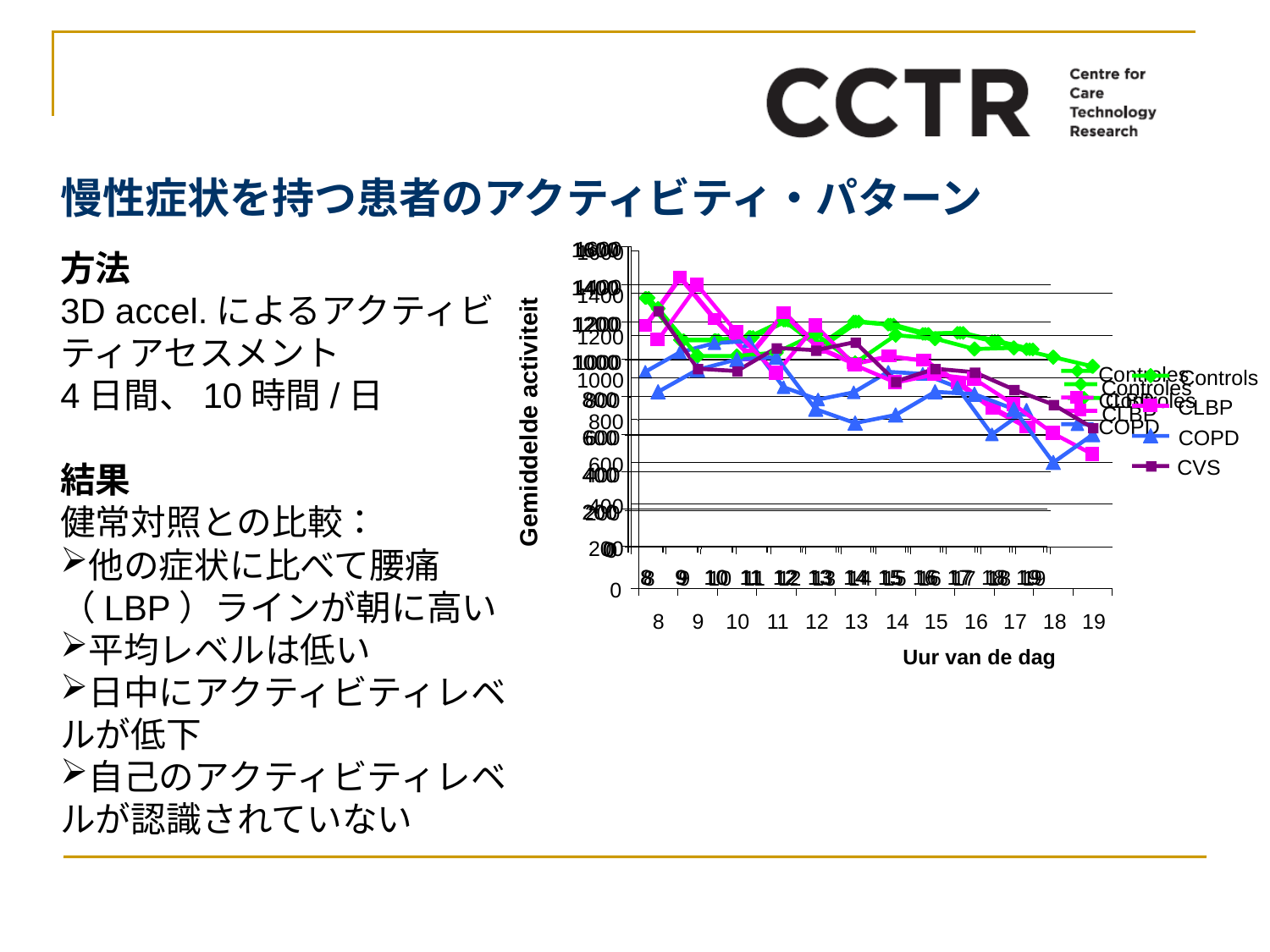

慢性症状を持つ患者のアクティビティ・パターン

1600

1400

1200

1000

Controles

800

CLBP

COPD

600

400

200

0

8
9
10
11
12
13
14
15
16
17
18
19

1600

1400

1200

Controls

1000

CLBP

800

COPD

600
CVS

400

200

0

8
9
10
11
12
13
14
15
16
17
18
19

1600

1400

1200

1000

Controles

800

CLBP

600

400

200

0

8
9
10
11
12
13
14
15
16
17
18
19
1600

1400

1200

1000

800
Controles

600

400

200

0

19
8
9
10
11
12
13
14
15
16
17
18
方法
3D accel.によるアクティビティアセスメント
4日間、10時間/日

結果
健常対照との比較：
他の症状に比べて腰痛（LBP）ラインが朝に高い
平均レベルは低い
日中にアクティビティレベルが低下
自己のアクティビティレベルが認識されていない
Gemiddelde activiteit
Uur van de dag